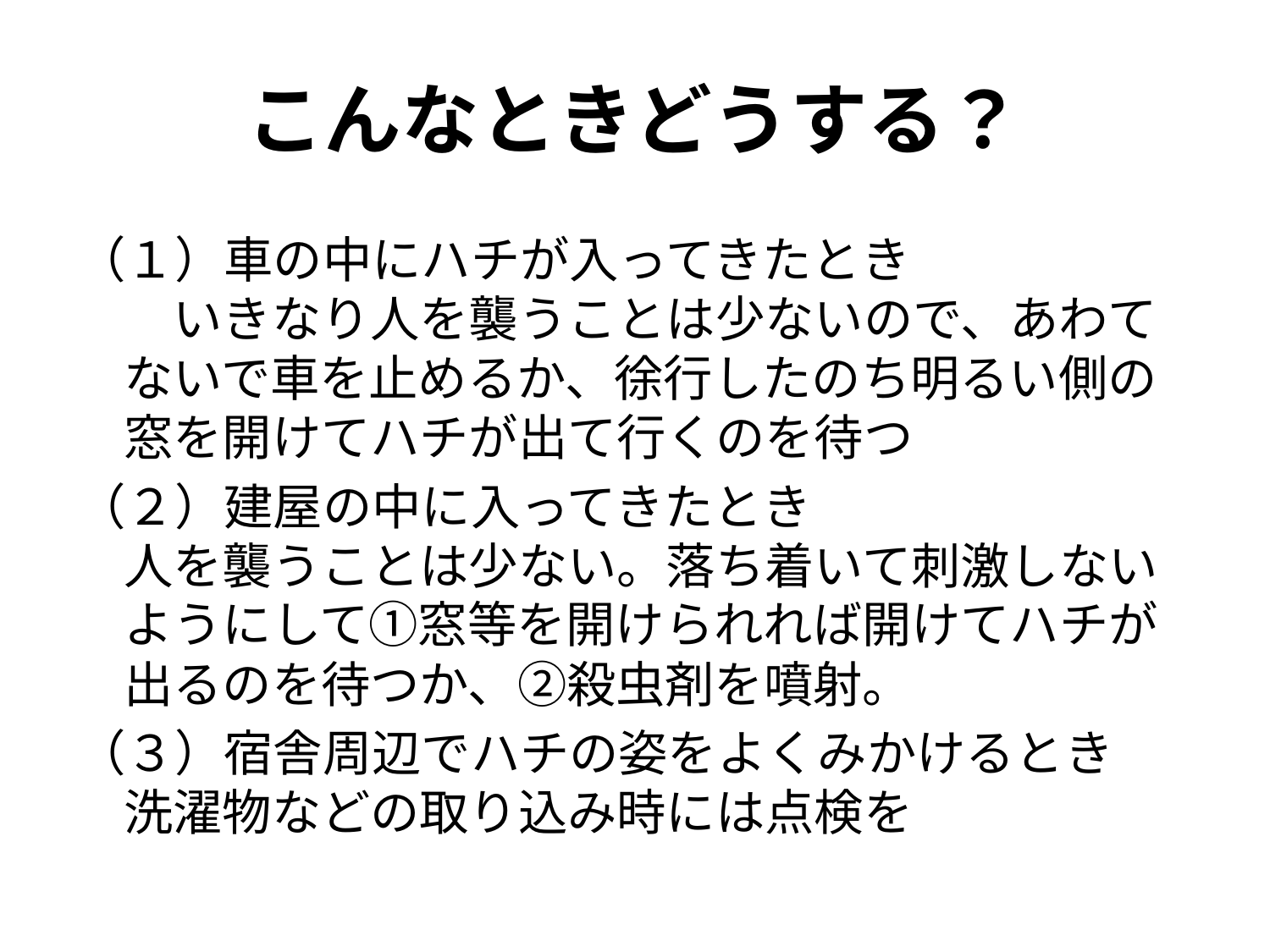

# こんなときどうする？
（１）車の中にハチが入ってきたとき
　いきなり人を襲うことは少ないので、あわてないで車を止めるか、徐行したのち明るい側の窓を開けてハチが出て行くのを待つ
（２）建屋の中に入ってきたとき
人を襲うことは少ない。落ち着いて刺激しないようにして①窓等を開けられれば開けてハチが出るのを待つか、②殺虫剤を噴射。
（３）宿舎周辺でハチの姿をよくみかけるとき
洗濯物などの取り込み時には点検を